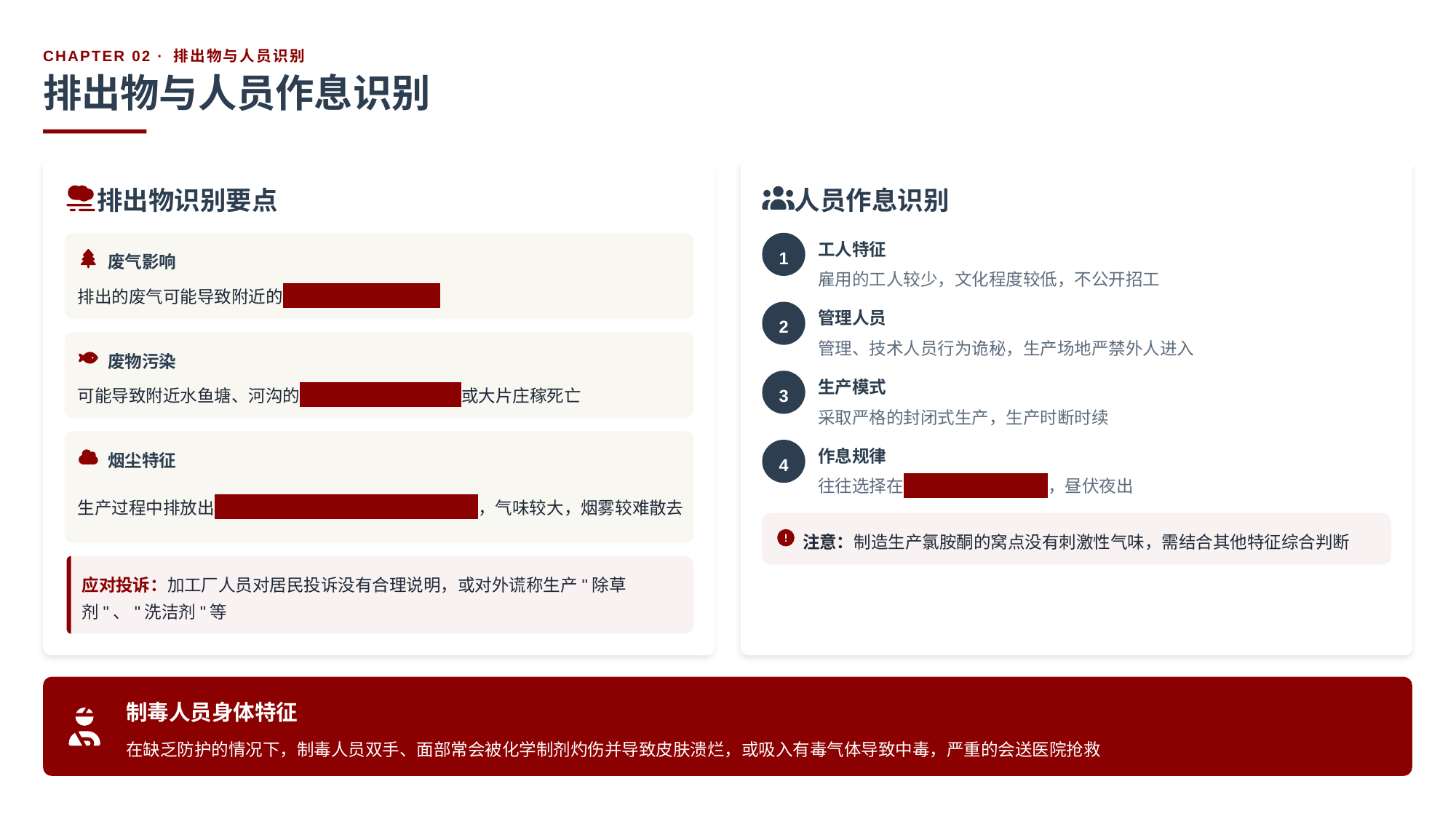

CHAPTER 02 · 排出物与人员识别
排出物与人员作息识别

排出物识别要点
人员作息识别

1

工人特征
废气影响

雇用的工人较少，文化程度较低，不公开招工
排出的废气可能导致附近的 树木、杂草枯萎死亡
2

管理人员

管理、技术人员行为诡秘，生产场地严禁外人进入
废物污染

3

生产模式
可能导致附近水鱼塘、河沟的 鱼虾和家禽中毒死亡 或大片庄稼死亡
采取严格的封闭式生产，生产时断时续

4

作息规律
烟尘特征

往往选择在 夜间或风雨天开工 ，昼伏夜出
生产过程中排放出 红色或白色具有刺激性气味的烟尘 ，气味较大，烟雾较难散去

注意：制造生产氯胺酮的窝点没有刺激性气味，需结合其他特征综合判断

应对投诉：加工厂人员对居民投诉没有合理说明，或对外谎称生产"除草剂"、"洗洁剂"等

制毒人员身体特征

在缺乏防护的情况下，制毒人员双手、面部常会被化学制剂灼伤并导致皮肤溃烂，或吸入有毒气体导致中毒，严重的会送医院抢救